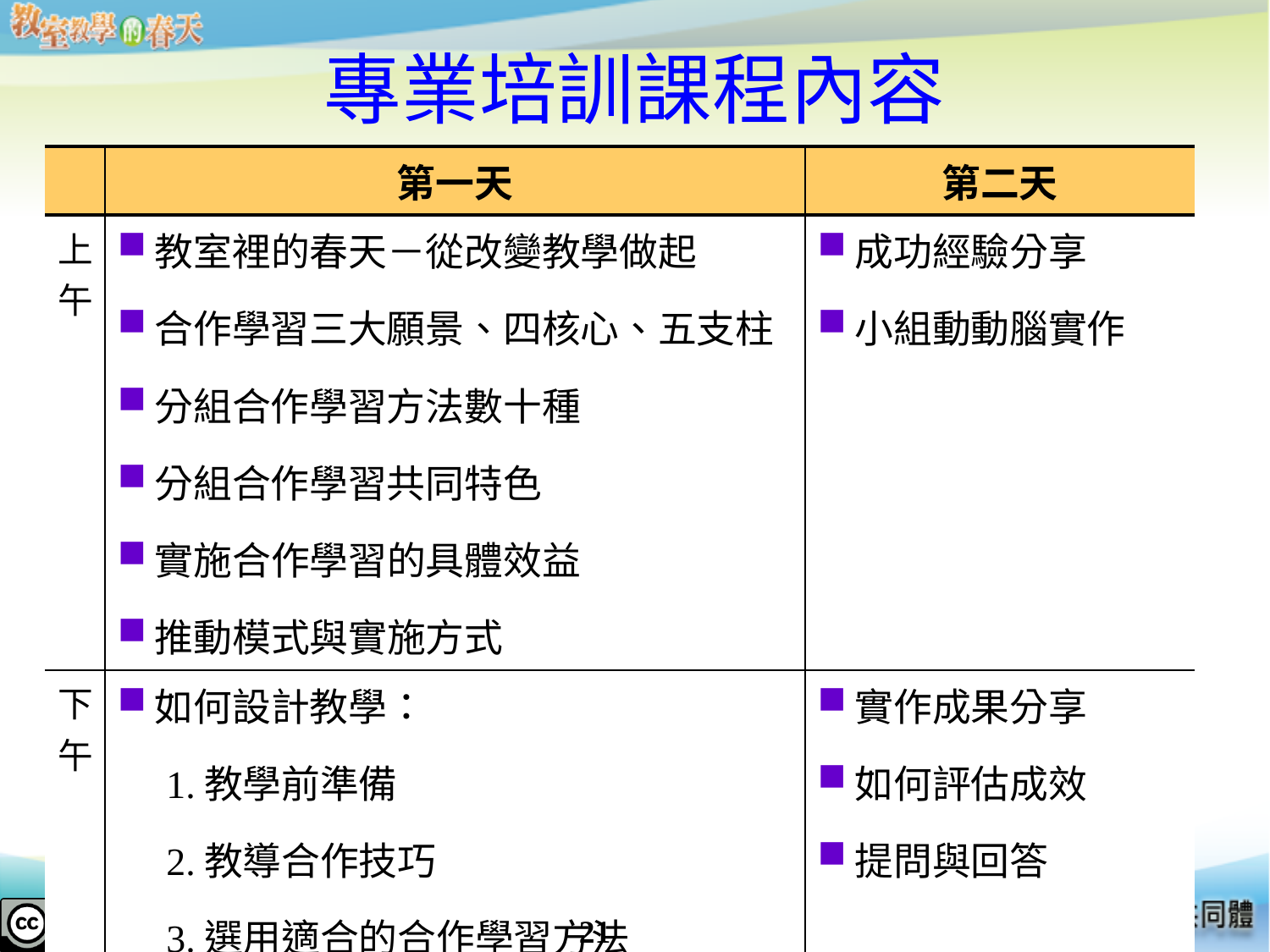

# 專業培訓課程內容
|  | 第一天 | 第二天 |
| --- | --- | --- |
| 上午 | 教室裡的春天－從改變教學做起 合作學習三大願景、四核心、五支柱 分組合作學習方法數十種 分組合作學習共同特色 實施合作學習的具體效益 推動模式與實施方式 | 成功經驗分享 小組動動腦實作 |
| 下午 | 如何設計教學： 1.教學前準備 2.教導合作技巧 3.選用適合的合作學習方法 | 實作成果分享 如何評估成效 提問與回答 |
21